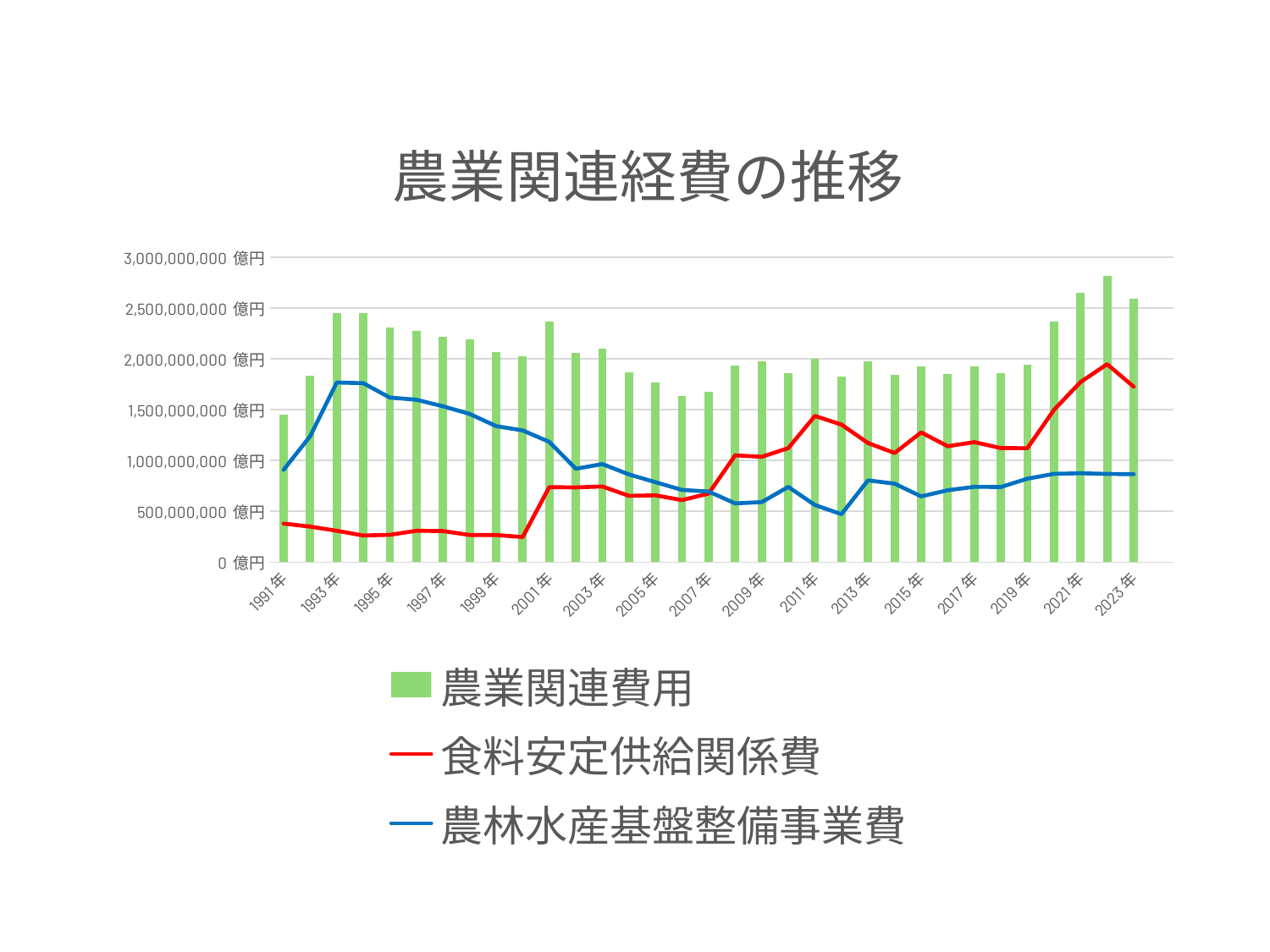

### Chart: 農業関連経費の推移

| Category | 農業関連費用 | 食料安定供給関係費 | 農林水産基盤整備事業費 |
|---|---|---|---|
| 1991年 | 1452746655.0 | 378690341.0 | 908699714.0 |
| 1992年 | 1838033373.0 | 349155687.0 | 1238553685.0 |
| 1993年 | 2447392276.0 | 308353402.0 | 1767183656.0 |
| 1994年 | 2452270033.0 | 261494151.0 | 1760394948.0 |
| 1995年 | 2305588668.0 | 268673763.0 | 1618489236.0 |
| 1996年 | 2270916107.0 | 308250653.0 | 1597373845.0 |
| 1997年 | 2219591263.0 | 305575205.0 | 1532975075.0 |
| 1998年 | 2188282324.0 | 267352708.0 | 1458566639.0 |
| 1999年 | 2069259922.0 | 265920001.0 | 1338049504.0 |
| 2000年 | 2029168814.0 | 246737529.0 | 1295956324.0 |
| 2001年 | 2363260331.0 | 737554098.0 | 1183142852.0 |
| 2002年 | 2057726944.0 | 734807244.0 | 918627568.0 |
| 2003年 | 2102746894.0 | 743980118.0 | 965174970.0 |
| 2004年 | 1868345904.0 | 652015692.0 | 862984120.0 |
| 2005年 | 1768714400.0 | 656926800.0 | 785996778.0 |
| 2006年 | 1631097970.0 | 610076992.0 | 709875053.0 |
| 2007年 | 1676289172.0 | 674289328.0 | 693995080.0 |
| 2008年 | 1931887004.0 | 1051192080.0 | 577607413.0 |
| 2009年 | 1974772226.0 | 1036124251.0 | 590599465.0 |
| 2010年 | 1861845226.0 | 1121824571.0 | 740020655.0 |
| 2011年 | 2000050178.0 | 1438419864.0 | 561630314.0 |
| 2012年 | 1824911442.0 | 1353174372.0 | 471737070.0 |
| 2013年 | 1976019945.0 | 1171857830.0 | 804162115.0 |
| 2014年 | 1845782449.0 | 1073793127.0 | 771989322.0 |
| 2015年 | 1922762964.0 | 1276374329.0 | 646388635.0 |
| 2016年 | 1847436313.0 | 1140383562.0 | 707052751.0 |
| 2017年 | 1921345455.0 | 1180933688.0 | 740411767.0 |
| 2018年 | 1860890641.0 | 1121853734.0 | 739036907.0 |
| 2019年 | 1941591340.0 | 1121263250.0 | 820328090.0 |
| 2020年 | 2367226118.0 | 1498490548.0 | 868735570.0 |
| 2021年 | 2646197212.0 | 1771560551.0 | 874636661.0 |
| 2022年 | 2815055675.0 | 1946984914.0 | 868070761.0 |
| 2023年 | 2591232738.0 | 1725815532.0 | 865417206.0 |
| 2024年 | None | None | None |